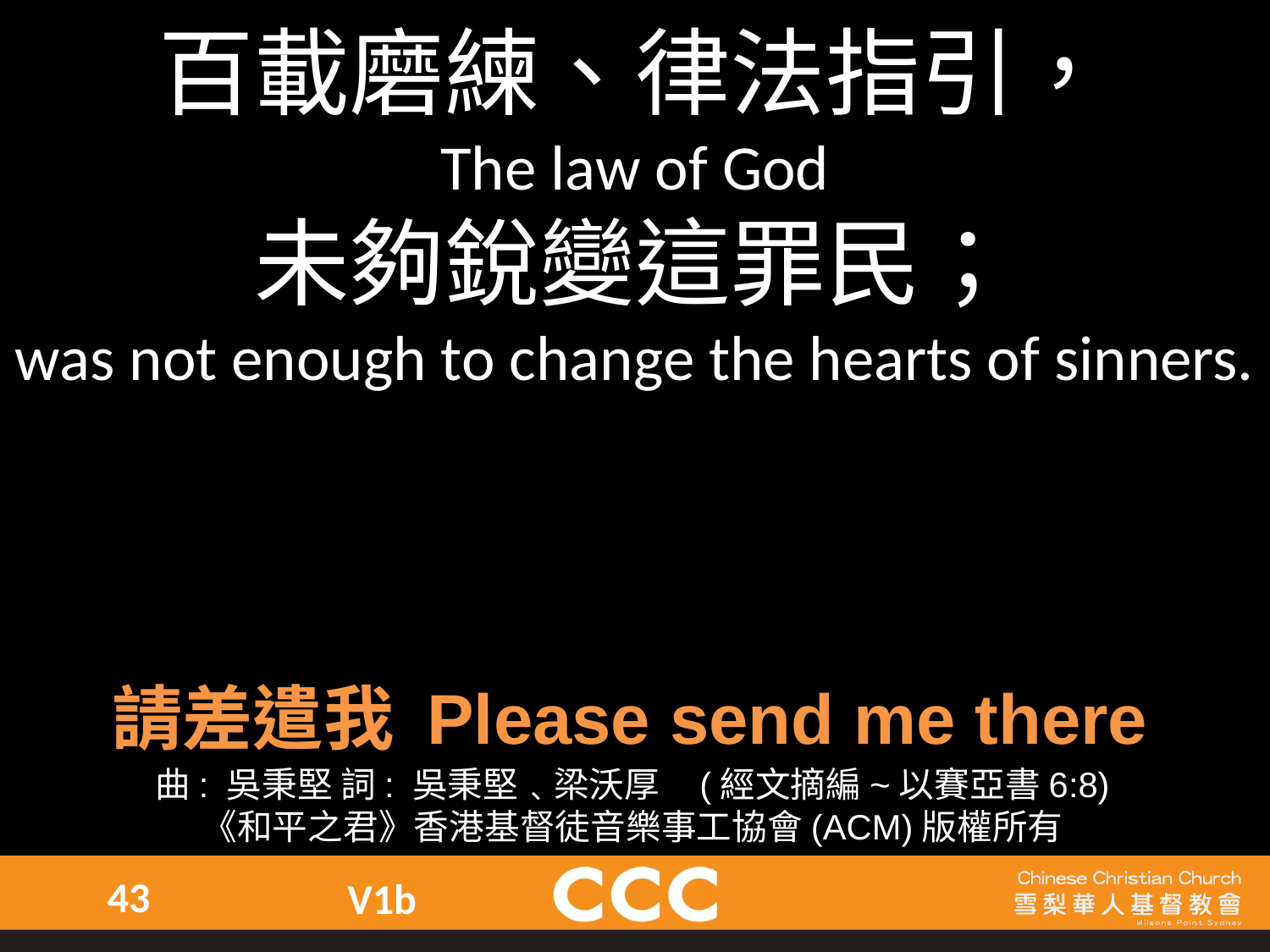

百載磨練、律法指引，
The law of God
未夠銳變這罪民；
was not enough to change the hearts of sinners.
請差遣我 Please send me there
曲: 吳秉堅 詞: 吳秉堅﹑梁沃厚    (經文摘編~以賽亞書6:8)
《和平之君》香港基督徒音樂事工協會(ACM)版權所有
43
V1b